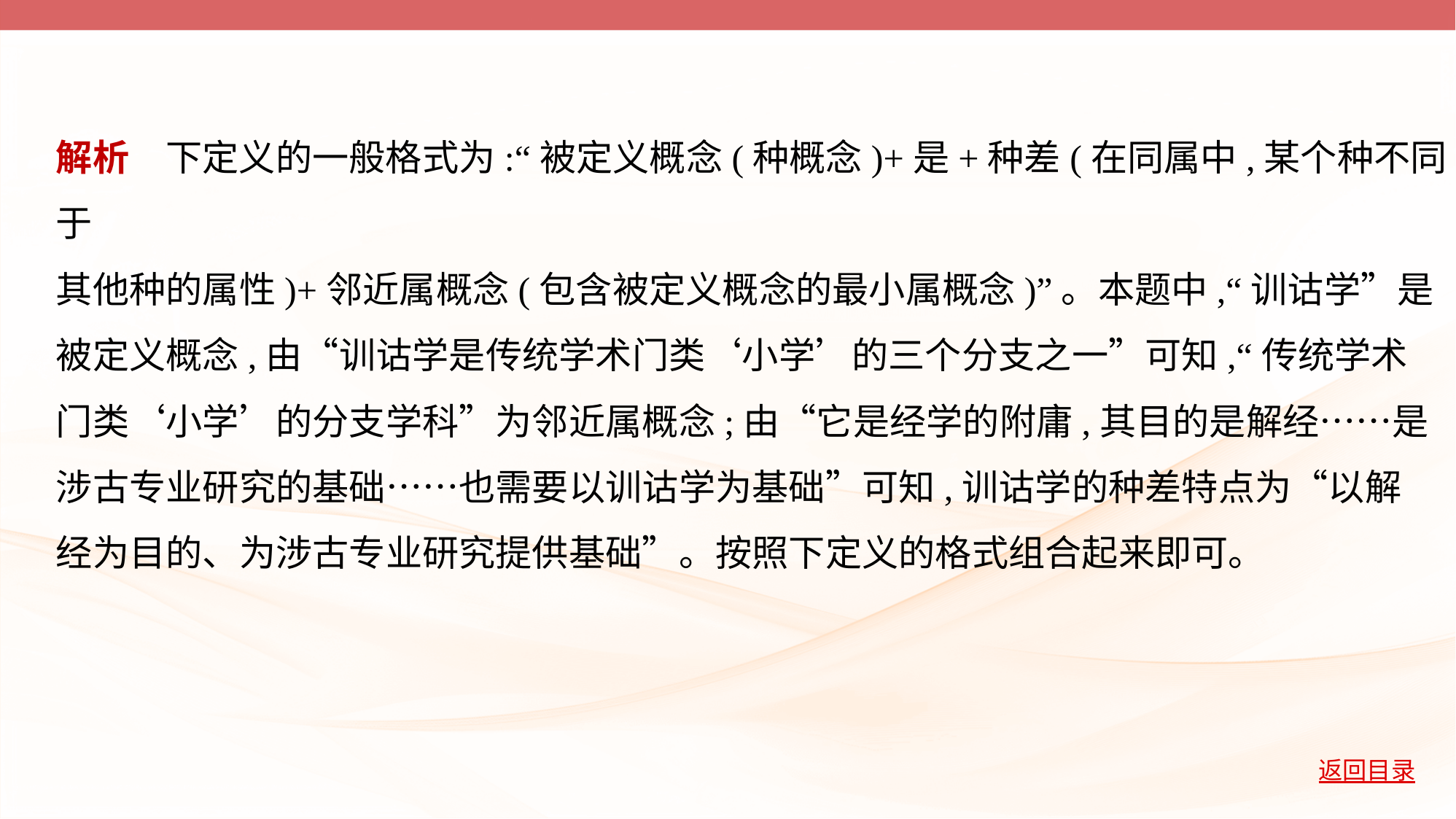

解析　下定义的一般格式为:“被定义概念(种概念)+是+种差(在同属中,某个种不同于
其他种的属性)+邻近属概念(包含被定义概念的最小属概念)”。本题中,“训诂学”是
被定义概念,由“训诂学是传统学术门类‘小学’的三个分支之一”可知,“传统学术
门类‘小学’的分支学科”为邻近属概念;由“它是经学的附庸,其目的是解经……是
涉古专业研究的基础……也需要以训诂学为基础”可知,训诂学的种差特点为“以解
经为目的、为涉古专业研究提供基础”。按照下定义的格式组合起来即可。